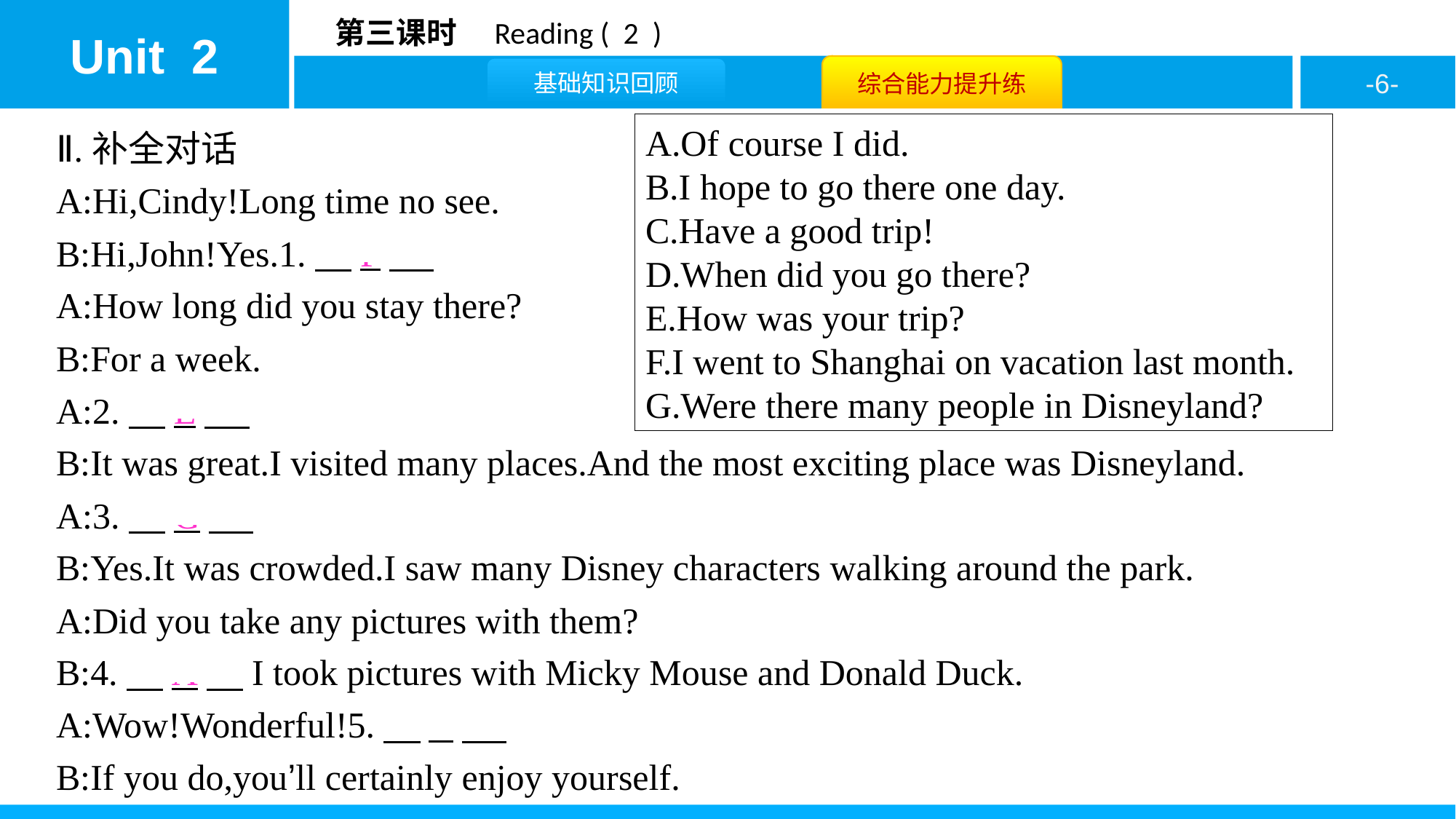

Ⅱ.补全对话
A:Hi,Cindy!Long time no see.
B:Hi,John!Yes.1.　F
A:How long did you stay there?
B:For a week.
A:2.　E
B:It was great.I visited many places.And the most exciting place was Disneyland.
A:3.　G
B:Yes.It was crowded.I saw many Disney characters walking around the park.
A:Did you take any pictures with them?
B:4.　A　I took pictures with Micky Mouse and Donald Duck.
A:Wow!Wonderful!5.　B
B:If you do,you’ll certainly enjoy yourself.
A.Of course I did.
B.I hope to go there one day.
C.Have a good trip!
D.When did you go there?
E.How was your trip?
F.I went to Shanghai on vacation last month.
G.Were there many people in Disneyland?